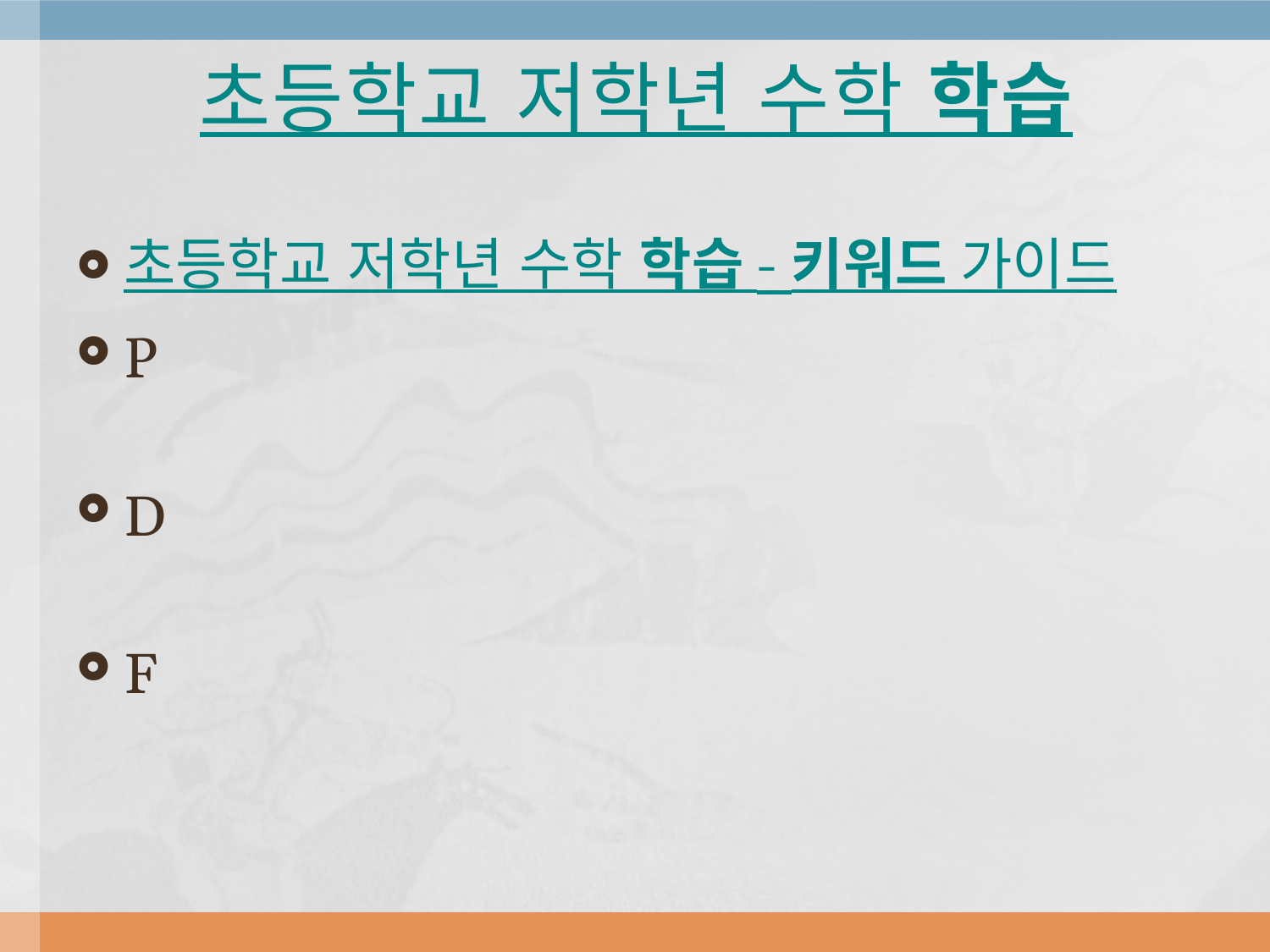

# 초등학교 저학년 수학 학습
초등학교 저학년 수학 학습 - 키워드 가이드
P

D

F